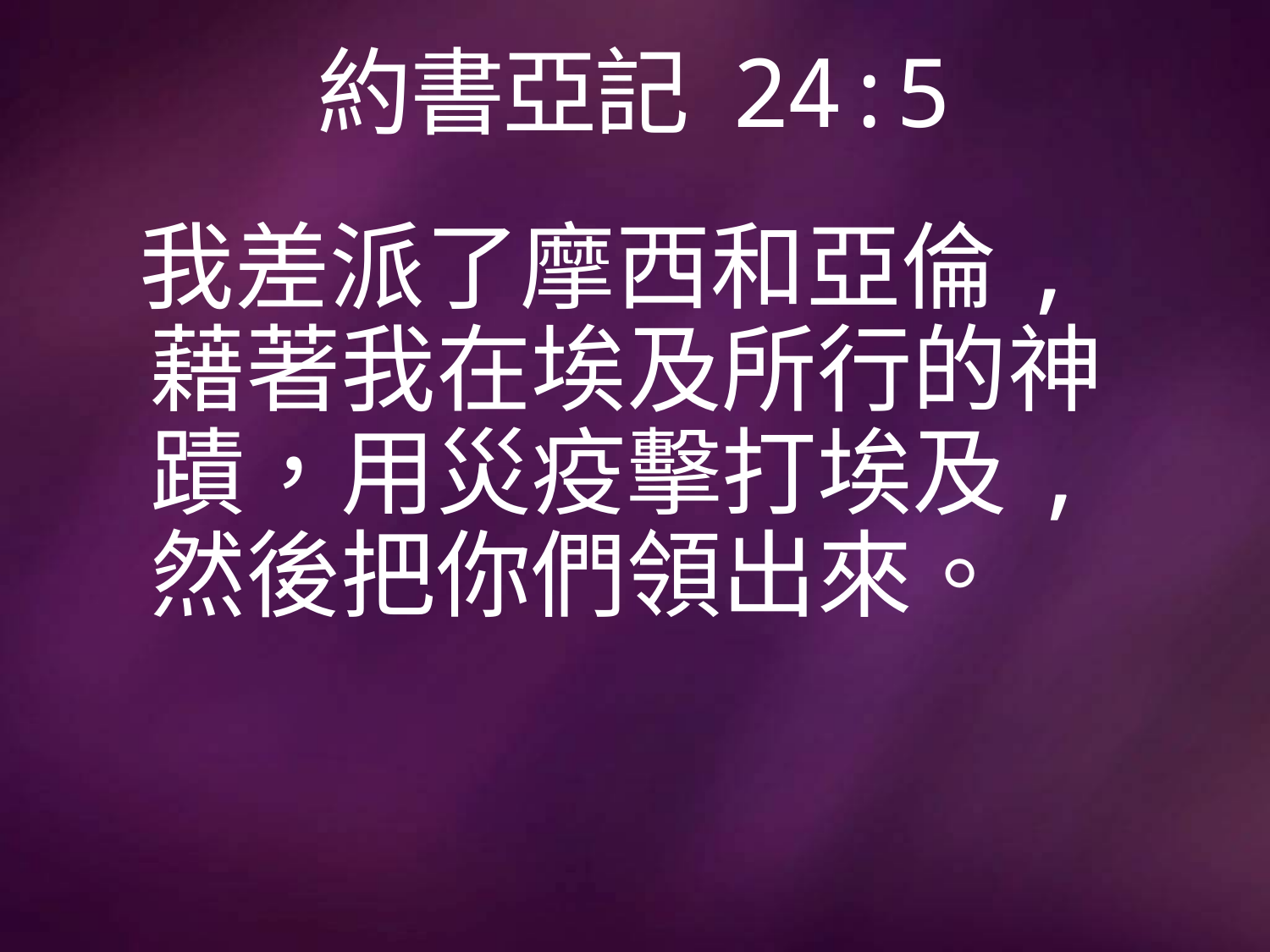

# 約書亞記 24:5
 我差派了摩西和亞倫,藉著我在埃及所行的神蹟，用災疫擊打埃及,然後把你們領出來。